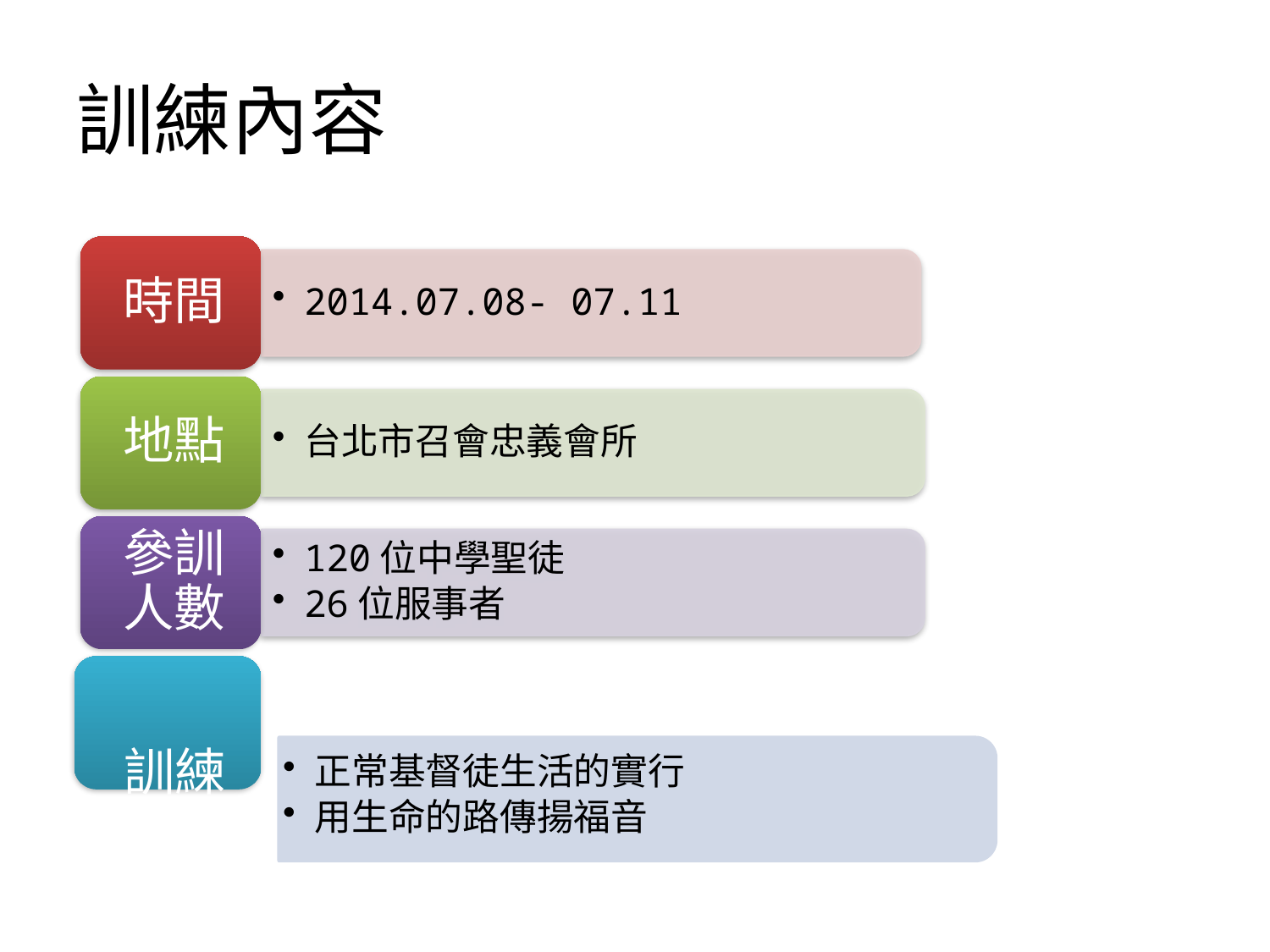

# 訓練內容
2014.07.08- 07.11
時間
台北市召會忠義會所
地點
120位中學聖徒
26位服事者
參訓人數

訓練內容

正常基督徒生活的實行
用生命的路傳揚福音